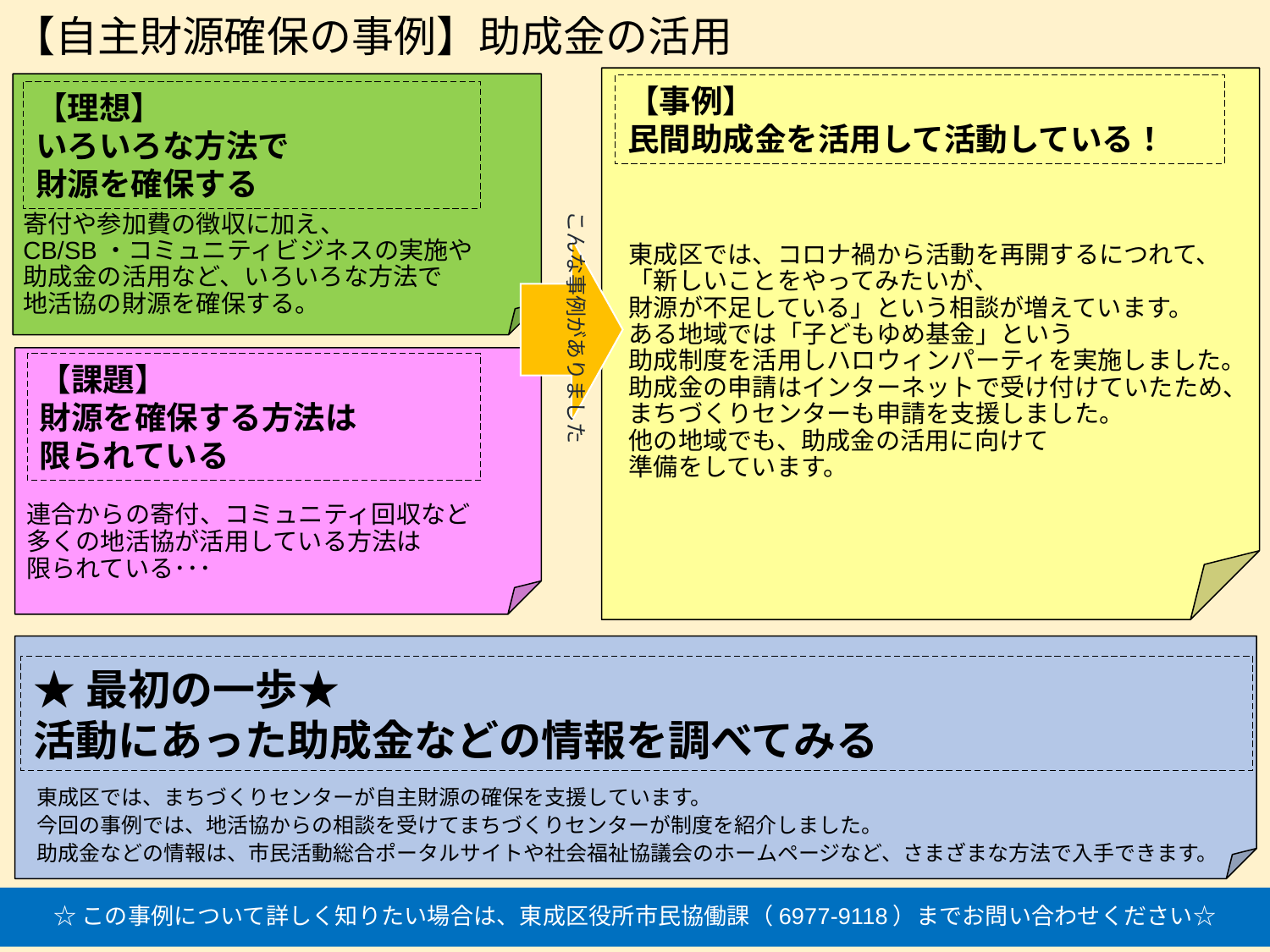

# 【自主財源確保の事例】助成金の活用

【事例】
民間助成金を活用して活動している！
【理想】
いろいろな方法で
財源を確保する
こんな事例がありました
寄付や参加費の徴収に加え、
CB/SB・コミュニティビジネスの実施や
助成金の活用など、いろいろな方法で
地活協の財源を確保する。
東成区では、コロナ禍から活動を再開するにつれて、
「新しいことをやってみたいが、
財源が不足している」という相談が増えています。
ある地域では「子どもゆめ基金」という
助成制度を活用しハロウィンパーティを実施しました。
助成金の申請はインターネットで受け付けていたため、まちづくりセンターも申請を支援しました。
他の地域でも、助成金の活用に向けて
準備をしています。

【課題】
財源を確保する方法は
限られている
連合からの寄付、コミュニティ回収など
多くの地活協が活用している方法は
限られている･･･

★最初の一歩★
活動にあった助成金などの情報を調べてみる
東成区では、まちづくりセンターが自主財源の確保を支援しています。
今回の事例では、地活協からの相談を受けてまちづくりセンターが制度を紹介しました。
助成金などの情報は、市民活動総合ポータルサイトや社会福祉協議会のホームページなど、さまざまな方法で入手できます。
☆この事例について詳しく知りたい場合は、東成区役所市民協働課（6977-9118）までお問い合わせください☆